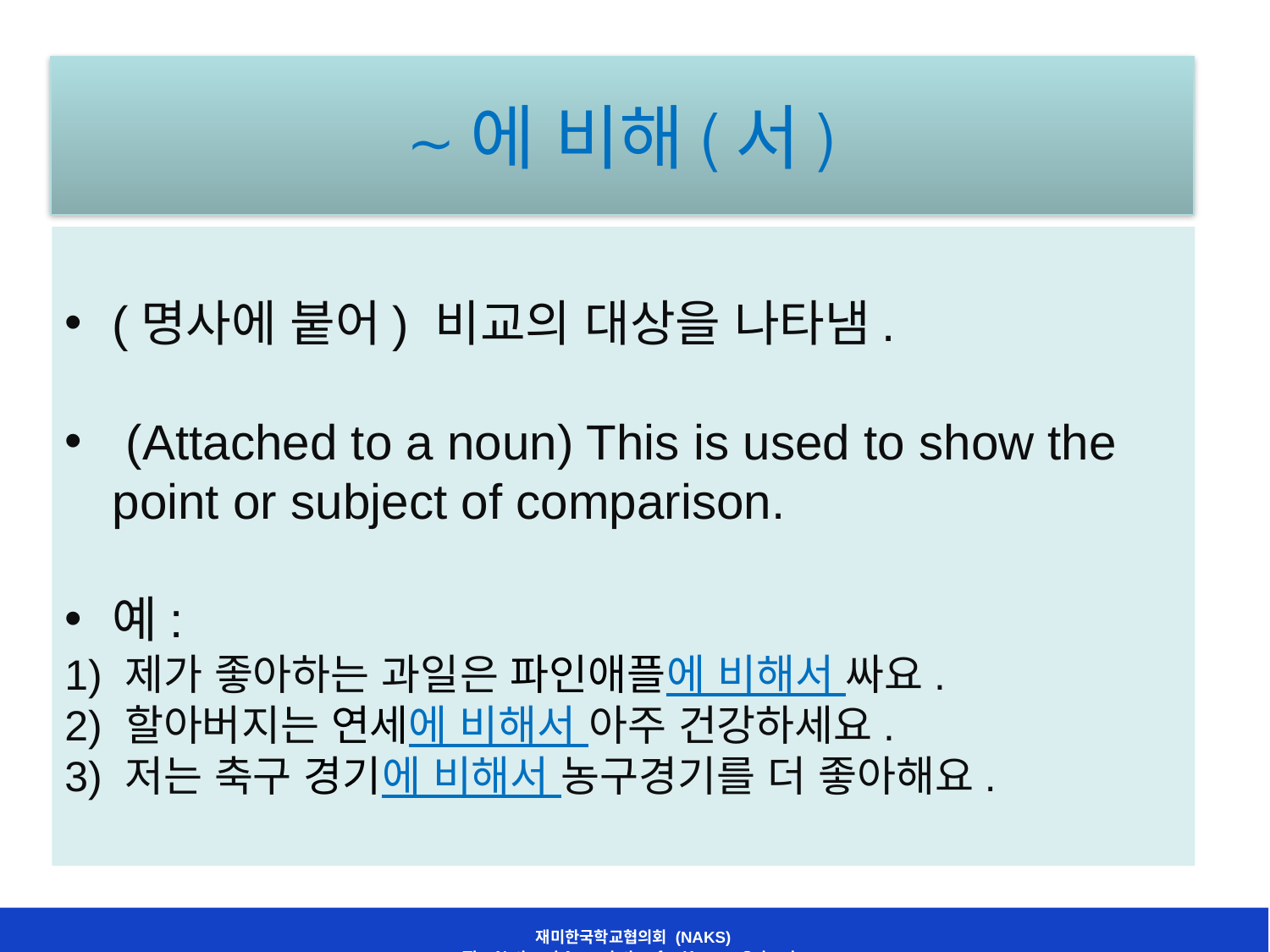

# ~에 비해(서)

(명사에 붙어) 비교의 대상을 나타냄.

 (Attached to a noun) This is used to show the point or subject of comparison.

예:
1) 제가 좋아하는 과일은 파인애플에 비해서 싸요.
2) 할아버지는 연세에 비해서 아주 건강하세요.
3) 저는 축구 경기에 비해서 농구경기를 더 좋아해요.
재미한국학교협의회 (NAKS)
The National Association for Korean Schools